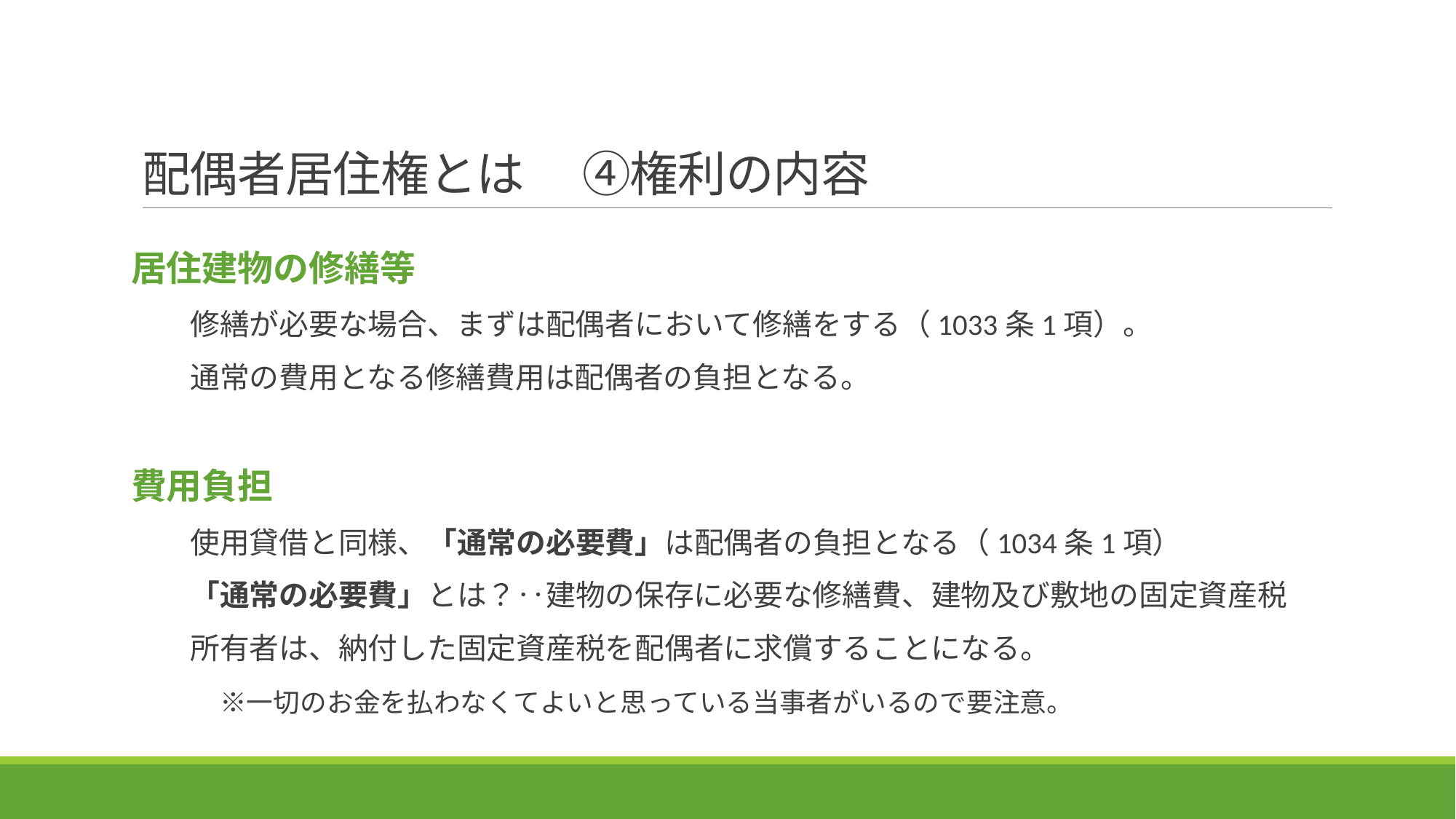

# 配偶者居住権とは　 ④権利の内容
居住建物の修繕等
　　修繕が必要な場合、まずは配偶者において修繕をする（1033条1項）。
　　通常の費用となる修繕費用は配偶者の負担となる。

費用負担
　　使用貸借と同様、「通常の必要費」は配偶者の負担となる（1034条1項）
　　「通常の必要費」とは？‥建物の保存に必要な修繕費、建物及び敷地の固定資産税
　　所有者は、納付した固定資産税を配偶者に求償することになる。
　　　※一切のお金を払わなくてよいと思っている当事者がいるので要注意。